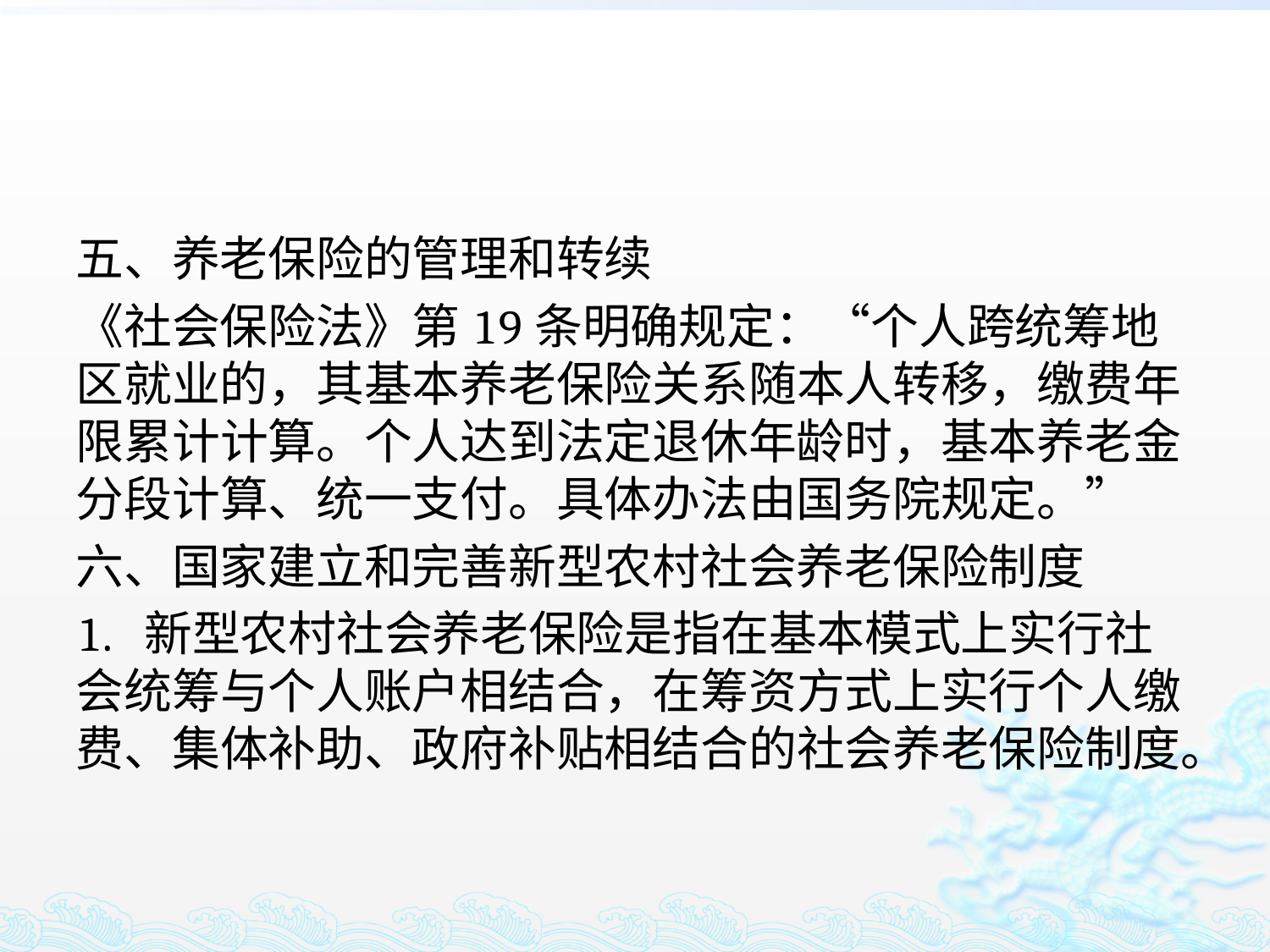

#
五、养老保险的管理和转续
《社会保险法》第19条明确规定：“个人跨统筹地区就业的，其基本养老保险关系随本人转移，缴费年限累计计算。个人达到法定退休年龄时，基本养老金分段计算、统一支付。具体办法由国务院规定。”
六、国家建立和完善新型农村社会养老保险制度
1.  新型农村社会养老保险是指在基本模式上实行社会统筹与个人账户相结合，在筹资方式上实行个人缴费、集体补助、政府补贴相结合的社会养老保险制度。